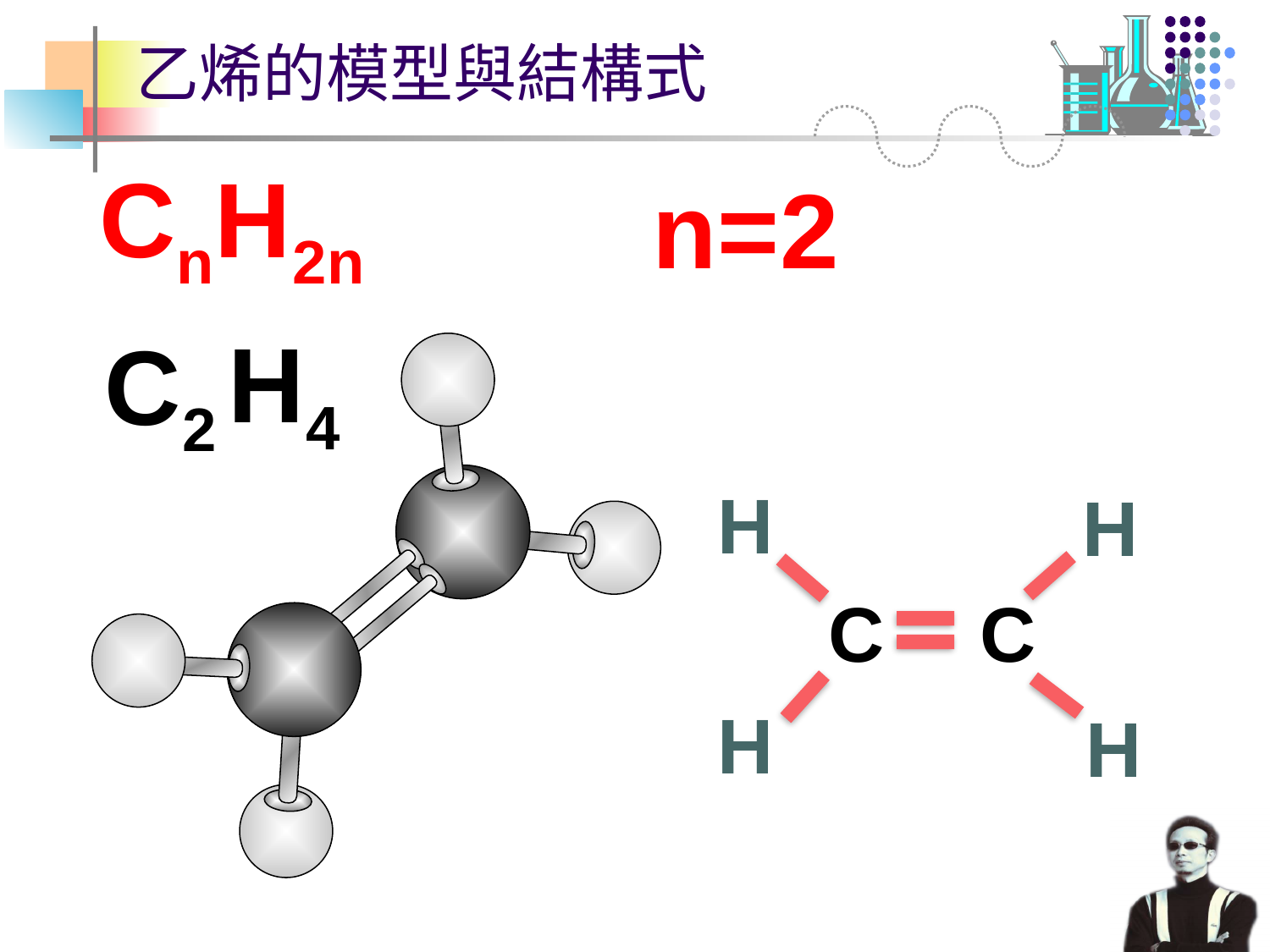

# 乙烯的模型與結構式
CnH2n
n=2
H4
C2

H
H

C
C

H
H